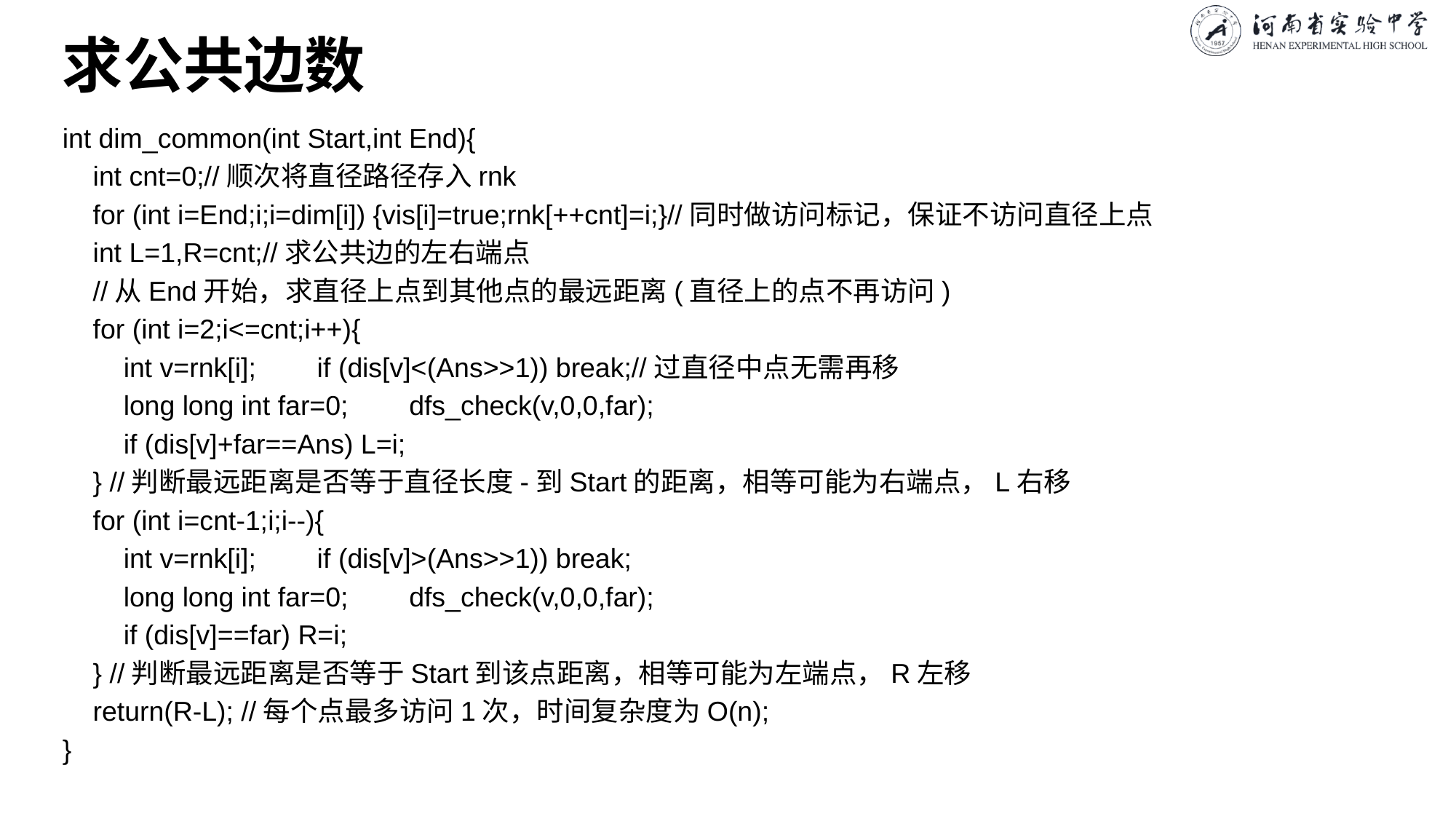

# 求公共边数
int dim_common(int Start,int End){
    int cnt=0;//顺次将直径路径存入rnk
    for (int i=End;i;i=dim[i]) {vis[i]=true;rnk[++cnt]=i;}//同时做访问标记，保证不访问直径上点
    int L=1,R=cnt;//求公共边的左右端点
    //从End开始，求直径上点到其他点的最远距离(直径上的点不再访问)
    for (int i=2;i<=cnt;i++){
        int v=rnk[i];        if (dis[v]<(Ans>>1)) break;//过直径中点无需再移
        long long int far=0;        dfs_check(v,0,0,far);
        if (dis[v]+far==Ans) L=i;
    } //判断最远距离是否等于直径长度-到Start的距离，相等可能为右端点，L右移
    for (int i=cnt-1;i;i--){
        int v=rnk[i];        if (dis[v]>(Ans>>1)) break;
        long long int far=0;        dfs_check(v,0,0,far);
        if (dis[v]==far) R=i;
    } //判断最远距离是否等于Start到该点距离，相等可能为左端点，R左移
    return(R-L); //每个点最多访问1次，时间复杂度为O(n);
}